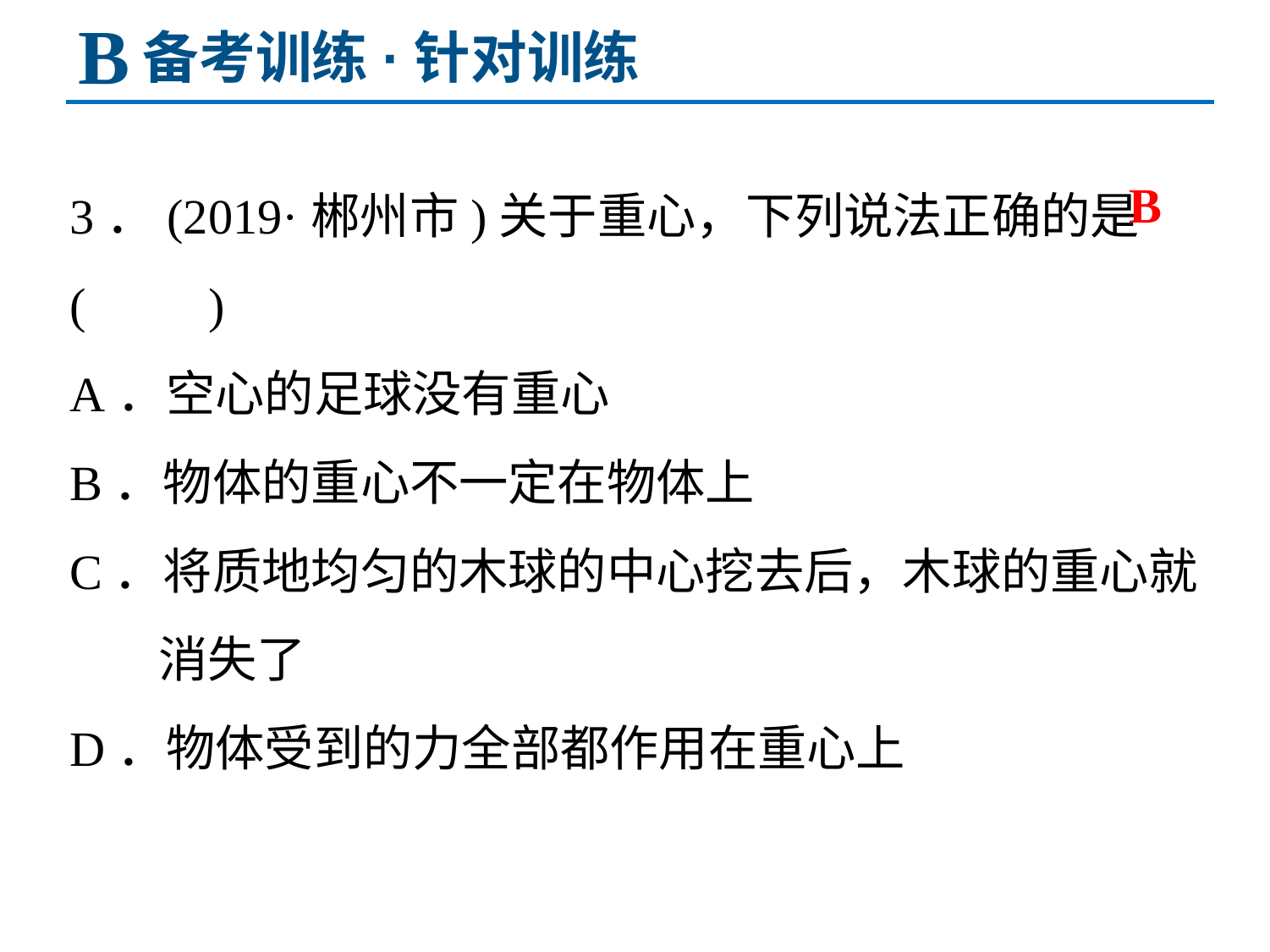

B
备考训练·针对训练
3．(2019·郴州市)关于重心，下列说法正确的是(　　)
A．空心的足球没有重心
B．物体的重心不一定在物体上
C．将质地均匀的木球的中心挖去后，木球的重心就
       消失了
D．物体受到的力全部都作用在重心上
B